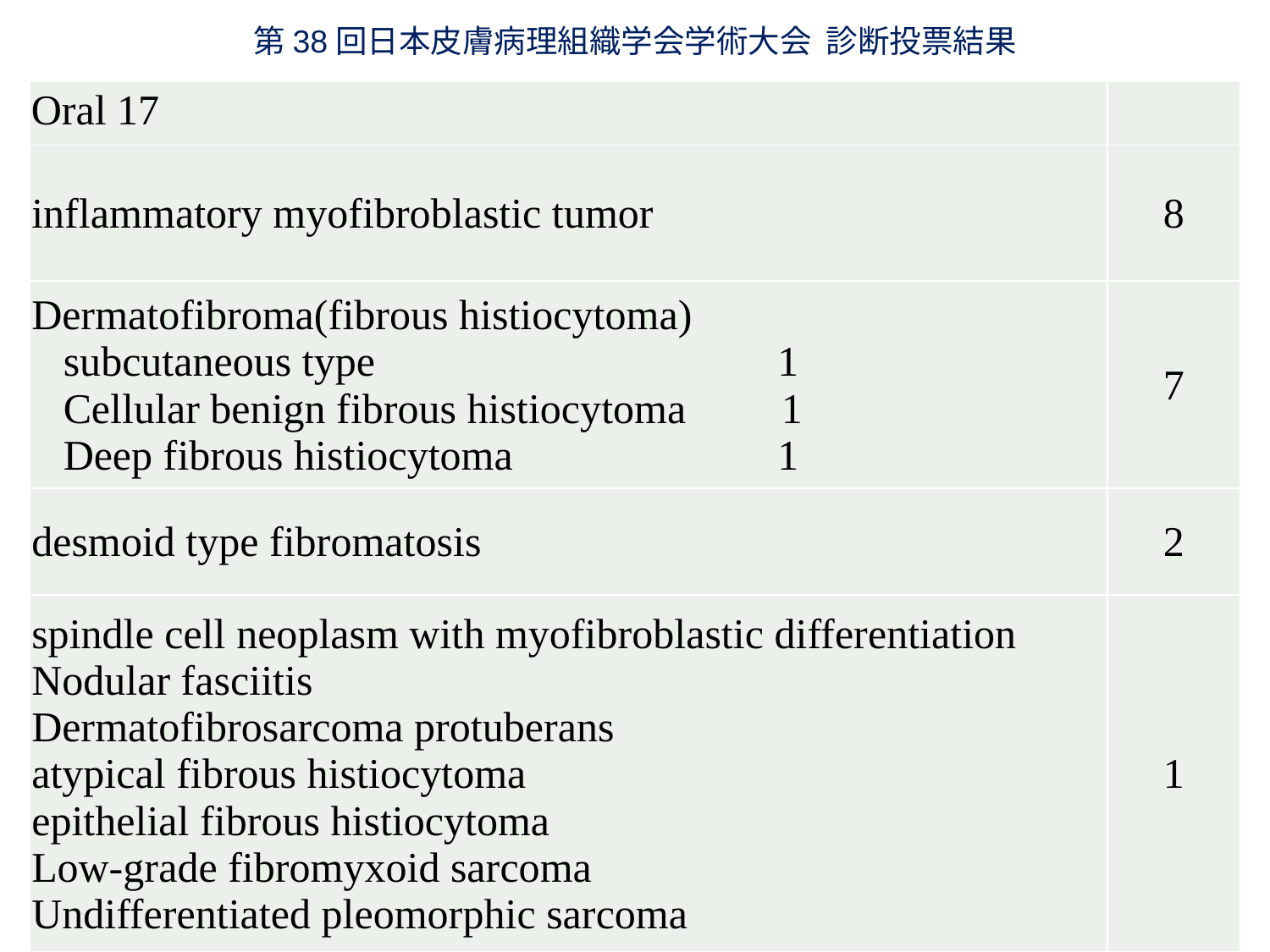

第38回日本皮膚病理組織学会学術大会  診断投票結果
| Oral 17 |  |
| --- | --- |
| inflammatory myofibroblastic tumor | 8 |
| Dermatofibroma(fibrous histiocytoma) subcutaneous type 1 Cellular benign fibrous histiocytoma 1 Deep fibrous histiocytoma 1 | 7 |
| desmoid type fibromatosis | 2 |
| spindle cell neoplasm with myofibroblastic differentiation Nodular fasciitis Dermatofibrosarcoma protuberans atypical fibrous histiocytoma epithelial fibrous histiocytoma Low-grade fibromyxoid sarcoma Undifferentiated pleomorphic sarcoma | 1 |